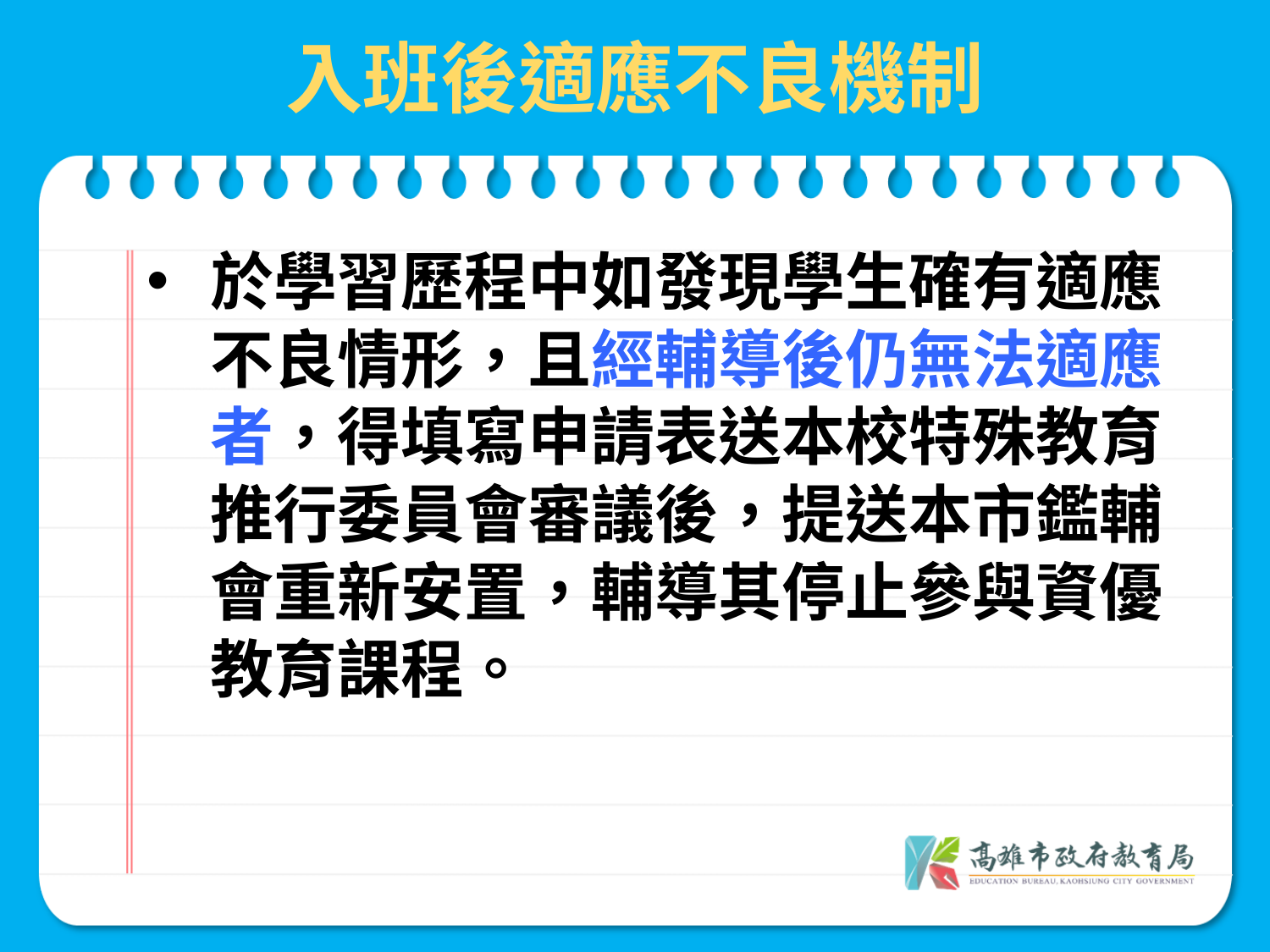

入班後適應不良機制
於學習歷程中如發現學生確有適應不良情形，且經輔導後仍無法適應者，得填寫申請表送本校特殊教育推行委員會審議後，提送本市鑑輔會重新安置，輔導其停止參與資優教育課程。